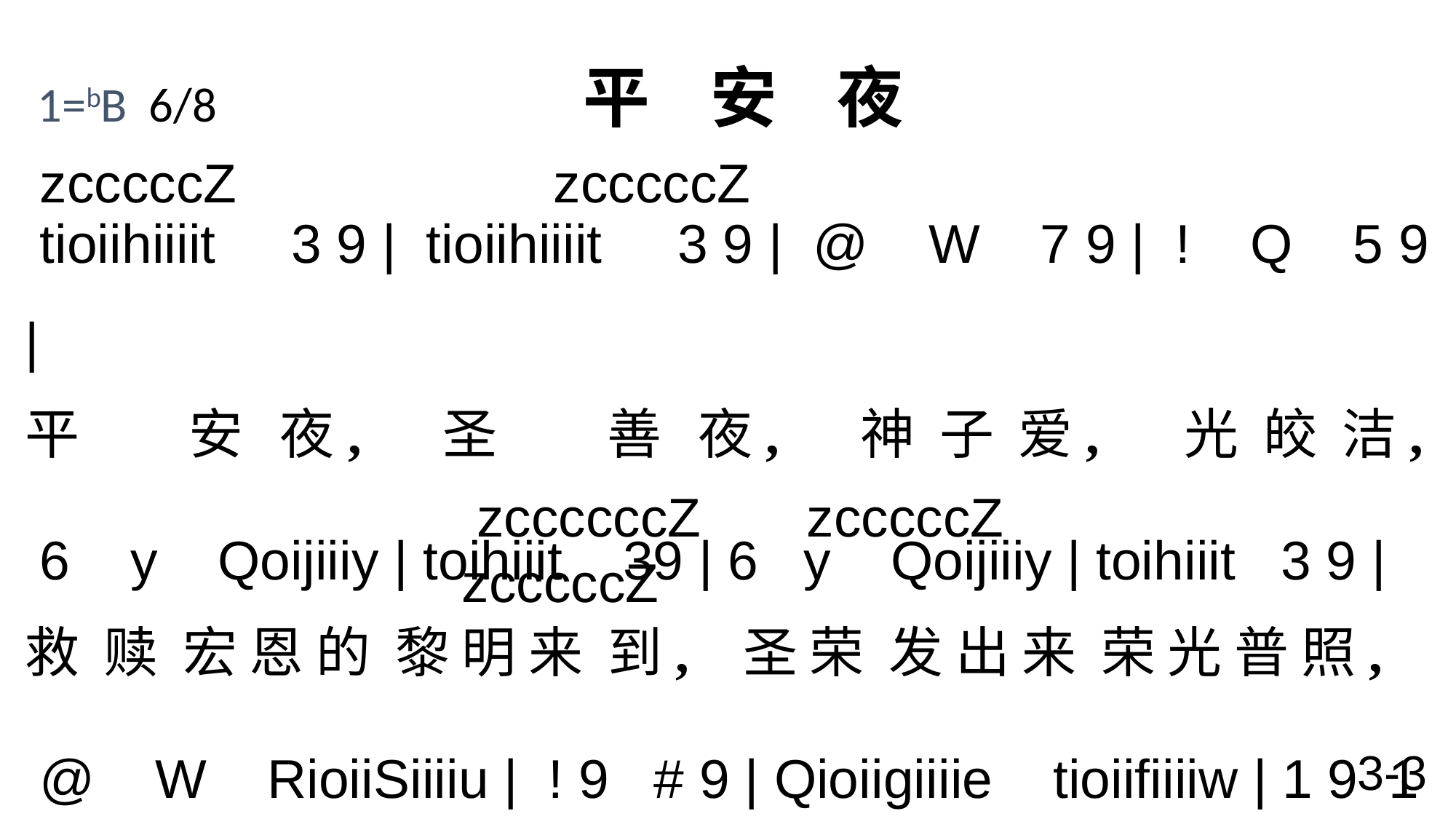

1=bB  6/8                                    平    安    夜
 zcccccZ                     zcccccZ
 tioiihiiiit     3 9 |  tioiihiiiit     3 9 |  @    W    7 9 |  !    Q    5 9 |
平         安   夜,     圣         善   夜,     神  子  爱,     光  皎  洁,
 6    y    Qoijiiiy | toihiiit    39 | 6   y    Qoijiiiy | toihiiit   3 9 |
救  赎  宏 恩 的  黎 明 来  到,   圣 荣  发 出 来  荣 光 普 照,
 @    W    RioiiSiiiiu |  ! 9   # 9 | Qioiigiiiie    tioiifiiiiw | 1 9  1 9 \
耶  稣  我   主  降   生,            耶         稣  我  主   降  生。
 zccccccZ       zcccccZ                             zcccccZ
3-3